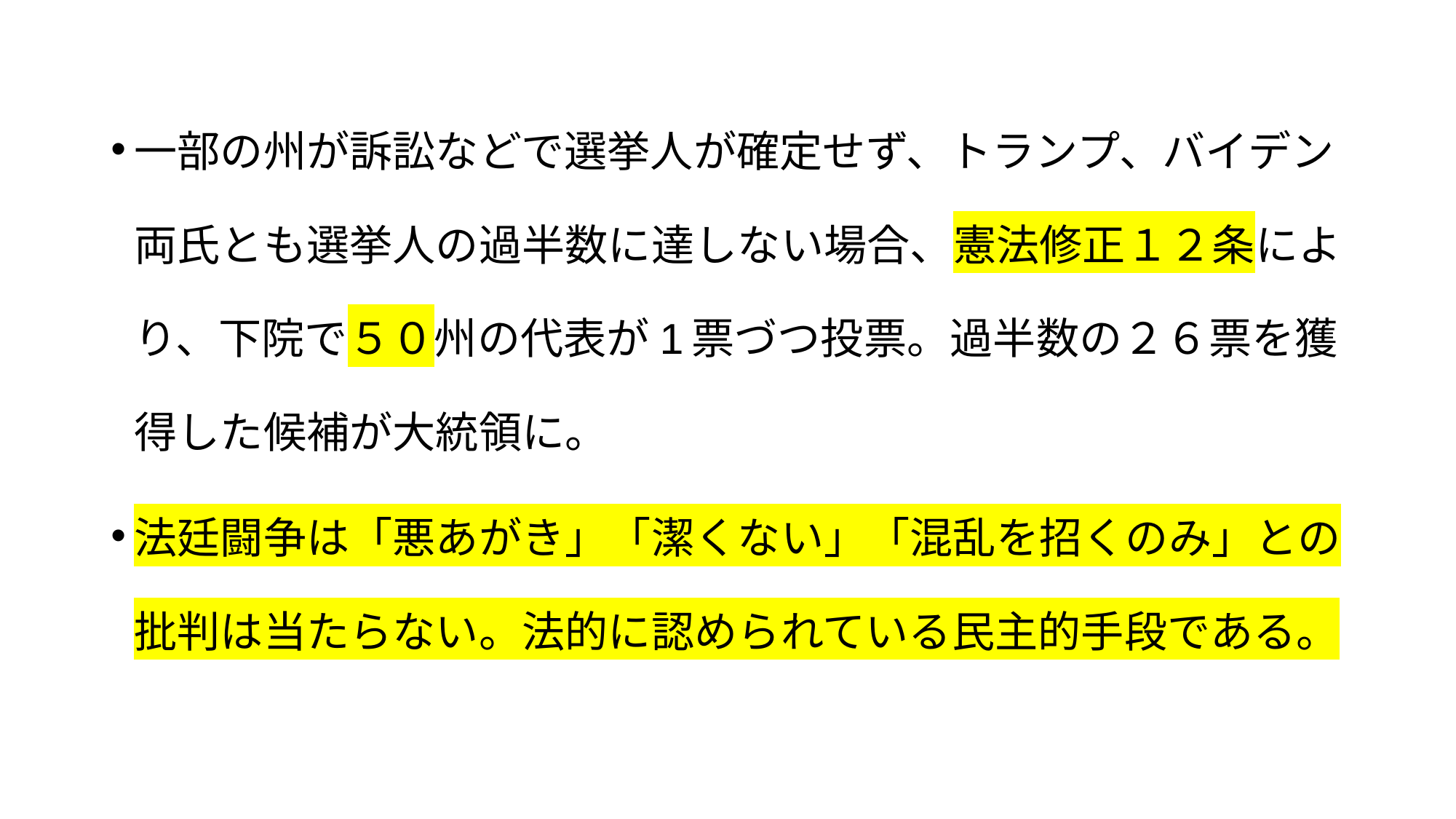

一部の州が訴訟などで選挙人が確定せず、トランプ、バイデン両氏とも選挙人の過半数に達しない場合、憲法修正１２条により、下院で５０州の代表が1票づつ投票。過半数の２６票を獲得した候補が大統領に。
法廷闘争は「悪あがき」「潔くない」「混乱を招くのみ」との批判は当たらない。法的に認められている民主的手段である。